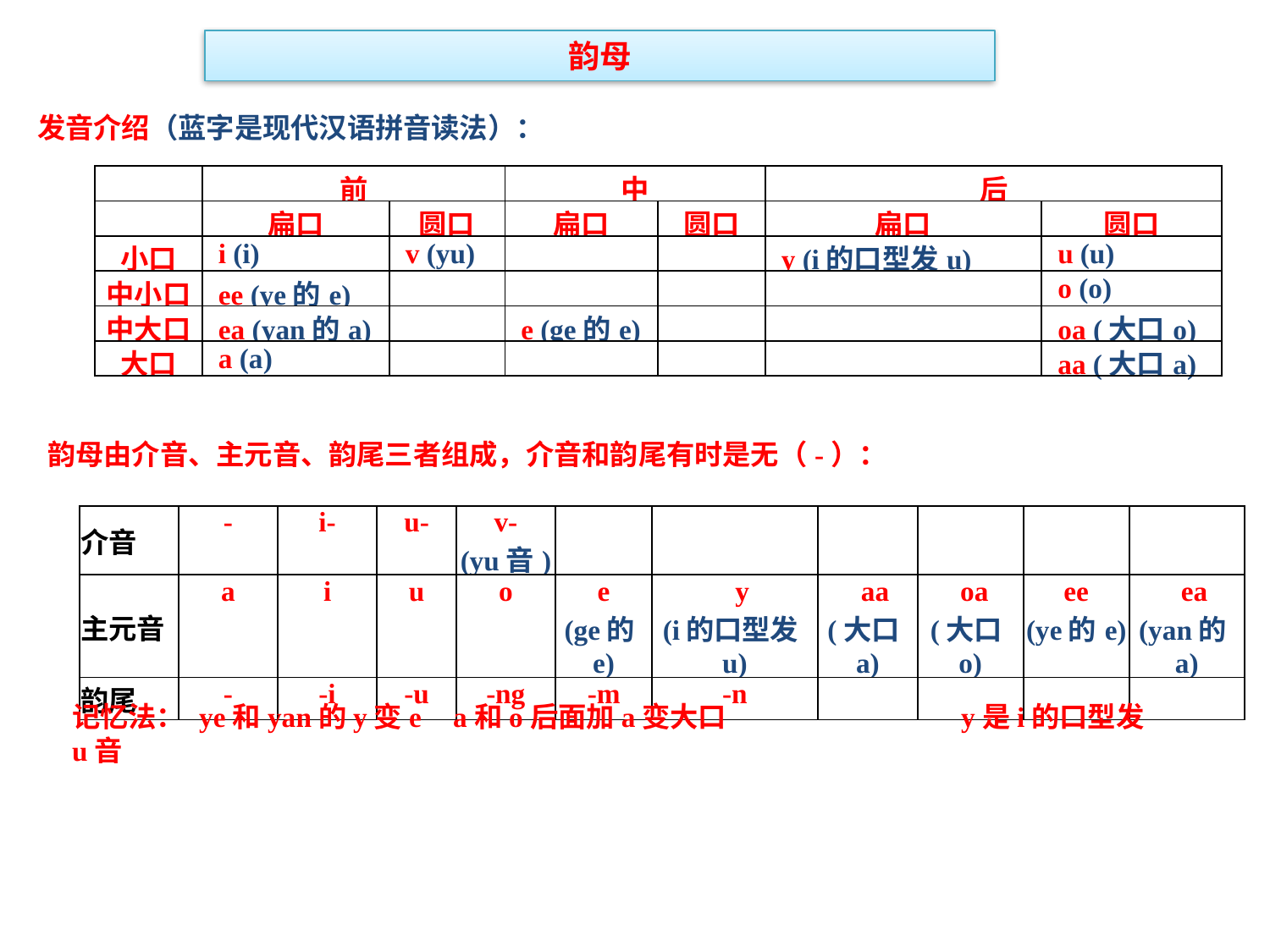

韵母
发音介绍（蓝字是现代汉语拼音读法）：
|  | 前 |  | 中 |  | 后 |  |
| --- | --- | --- | --- | --- | --- | --- |
|  | 扁口 | 圆口 | 扁口 | 圆口 | 扁口 | 圆口 |
| 小口 | i (i) | v (yu) |  |  | y (i的口型发u) | u (u) |
| 中小口 | ee (ye的e) |  |  |  |  | o (o) |
| 中大口 | ea (yan的a) |  | e (ge的e) |  |  | oa (大口o) |
| 大口 | a (a) |  |  |  |  | aa (大口a) |
韵母由介音、主元音、韵尾三者组成，介音和韵尾有时是无（-）：
| 介音 | - | i- | u- | v- (yu音) |  |  |  |  |  |  |
| --- | --- | --- | --- | --- | --- | --- | --- | --- | --- | --- |
| 主元音 | a | i | u | o | e (ge的e) | y (i的口型发u) | aa (大口a) | oa (大口o) | ee (ye的e) | ea (yan的a) |
| 韵尾 | - | -i | -u | -ng | -m | -n |  |  |  |  |
记忆法：	ye和yan的y变e	a和o后面加a变大口		y是i的口型发u音